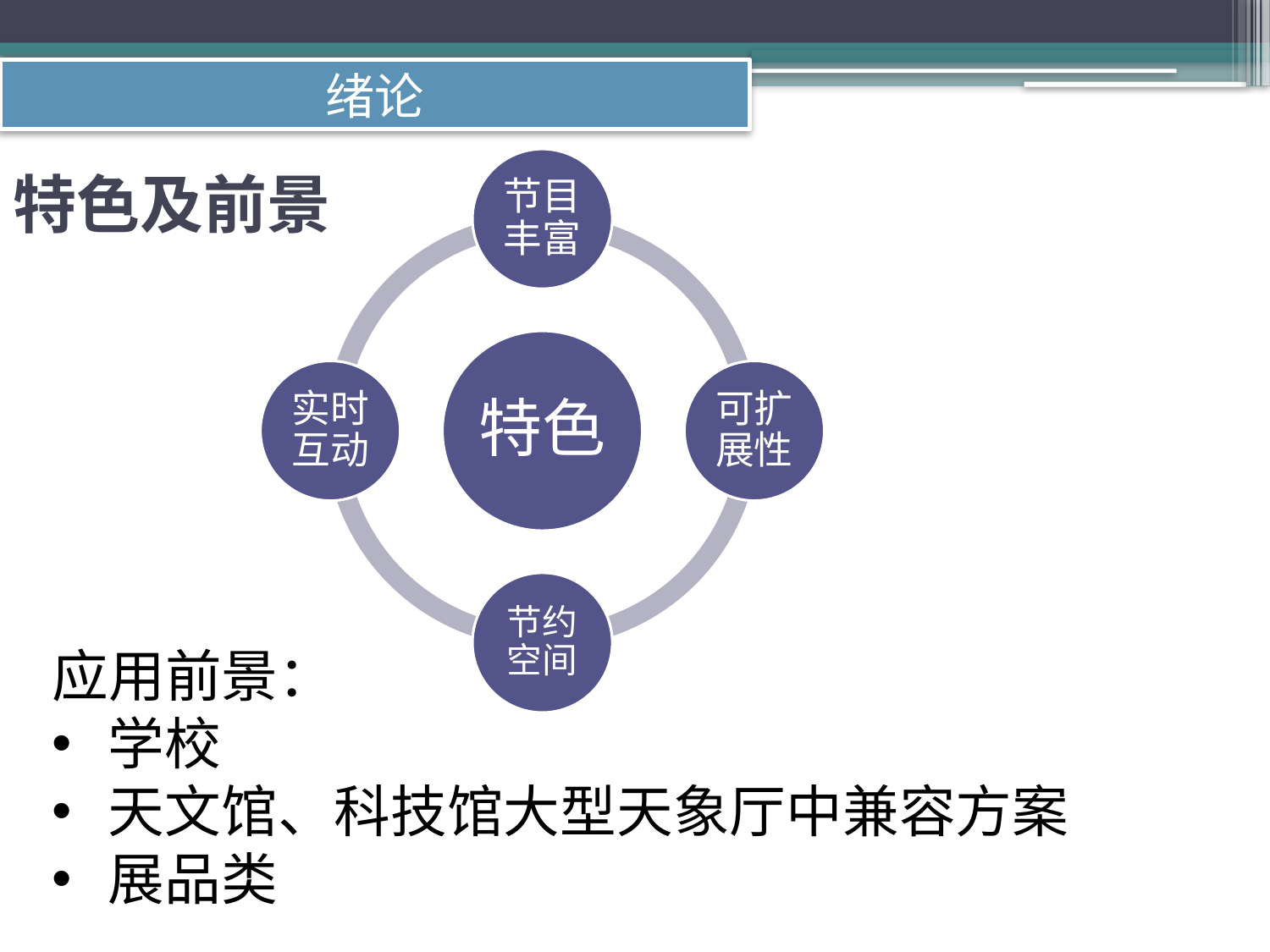

绪论
# 特色及前景
特色
节目丰富
可扩展性
节约空间
实时互动
应用前景：
 学校
 天文馆、科技馆大型天象厅中兼容方案
 展品类